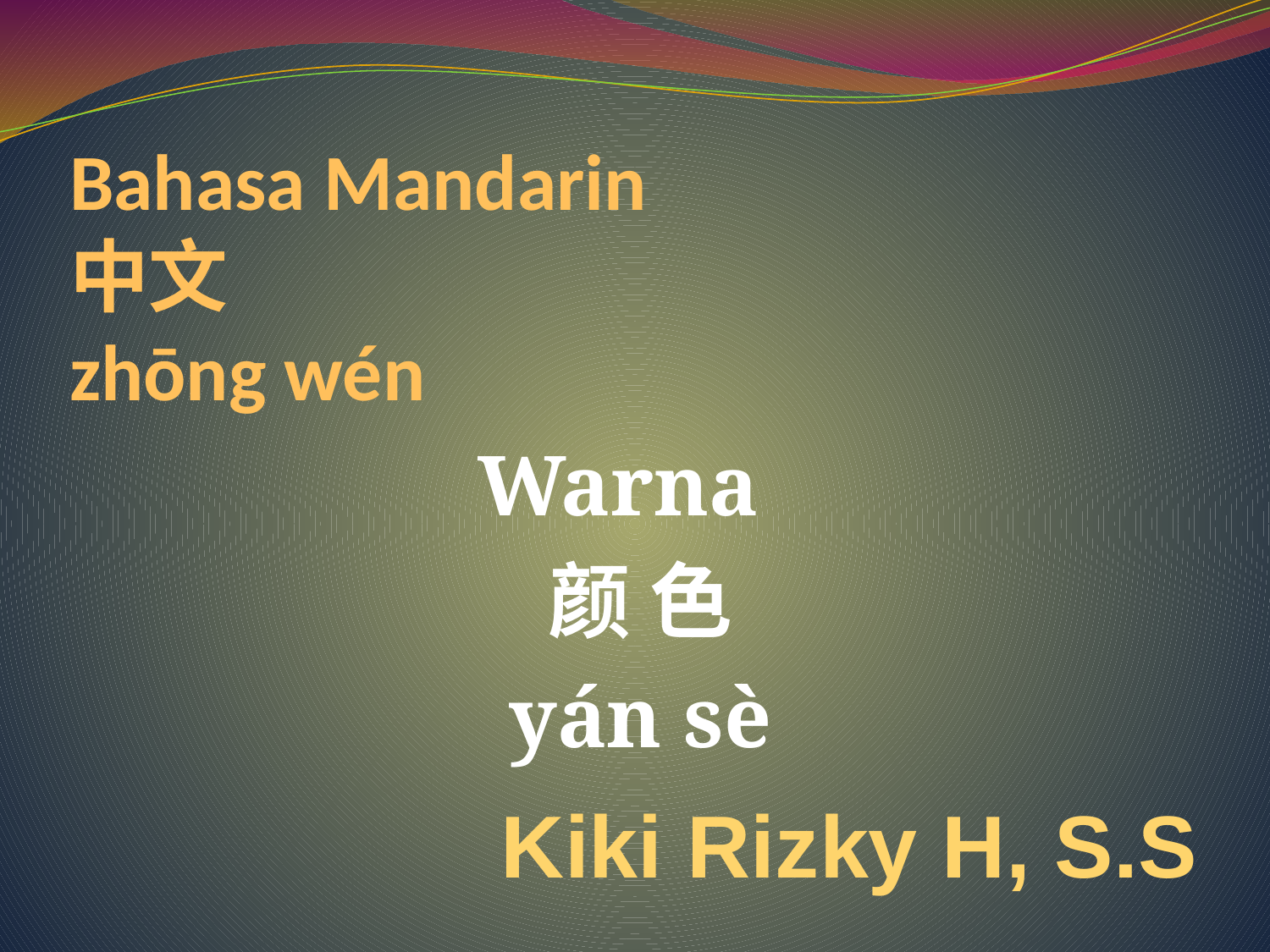

# Bahasa Mandarin 中文 zhōng wén
Warna
颜 色
yán sè
Kiki Rizky H, S.S